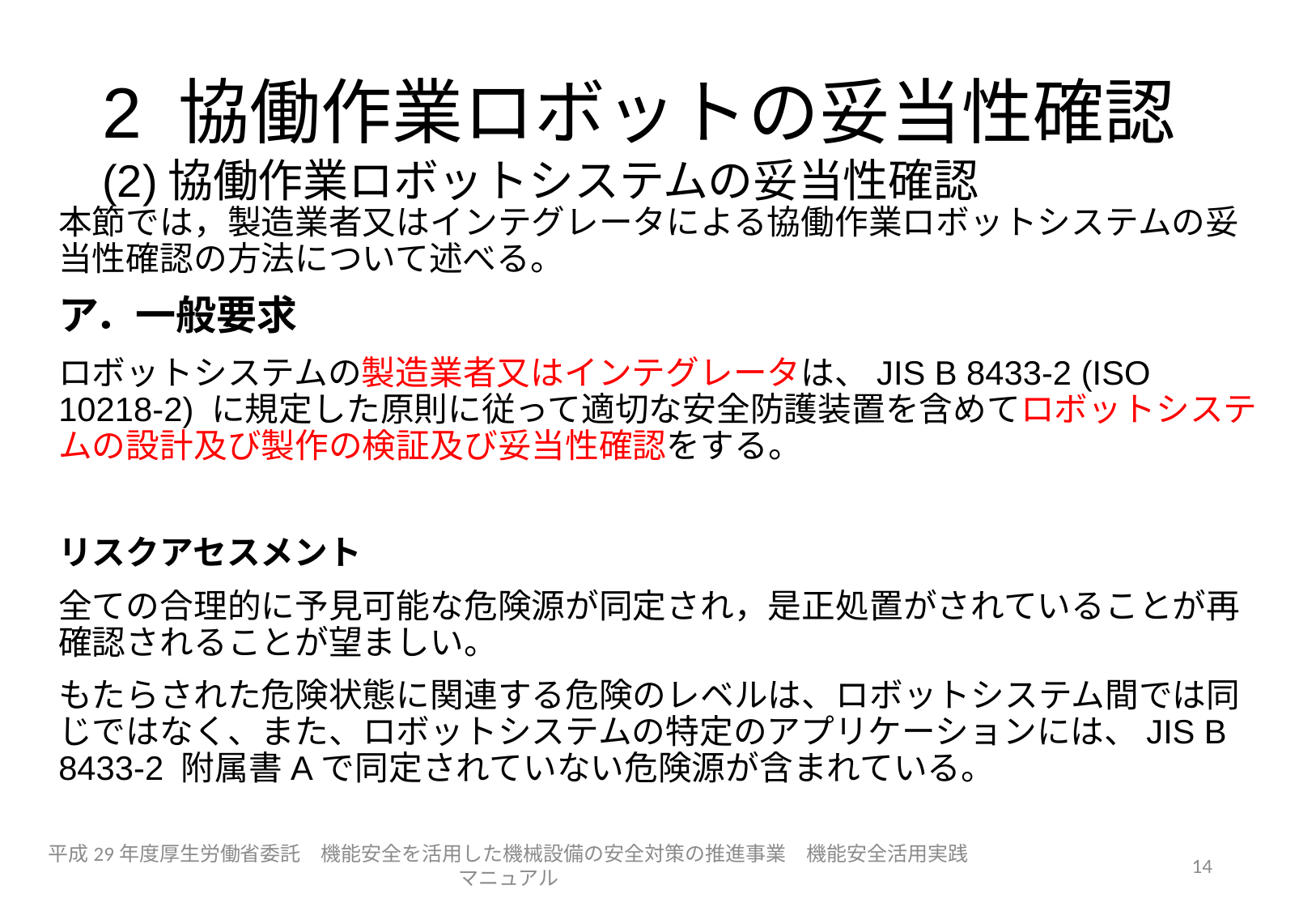

# 2 協働作業ロボットの妥当性確認 (2)協働作業ロボットシステムの妥当性確認
本節では，製造業者又はインテグレータによる協働作業ロボットシステムの妥当性確認の方法について述べる。
ア．一般要求
ロボットシステムの製造業者又はインテグレータは、JIS B 8433-2 (ISO 10218-2) に規定した原則に従って適切な安全防護装置を含めてロボットシステムの設計及び製作の検証及び妥当性確認をする。

リスクアセスメント
全ての合理的に予見可能な危険源が同定され，是正処置がされていることが再確認されることが望ましい。
もたらされた危険状態に関連する危険のレベルは、ロボットシステム間では同じではなく、また、ロボットシステムの特定のアプリケーションには、JIS B 8433-2 附属書Aで同定されていない危険源が含まれている。
平成29年度厚生労働省委託　機能安全を活用した機械設備の安全対策の推進事業　機能安全活用実践マニュアル
14